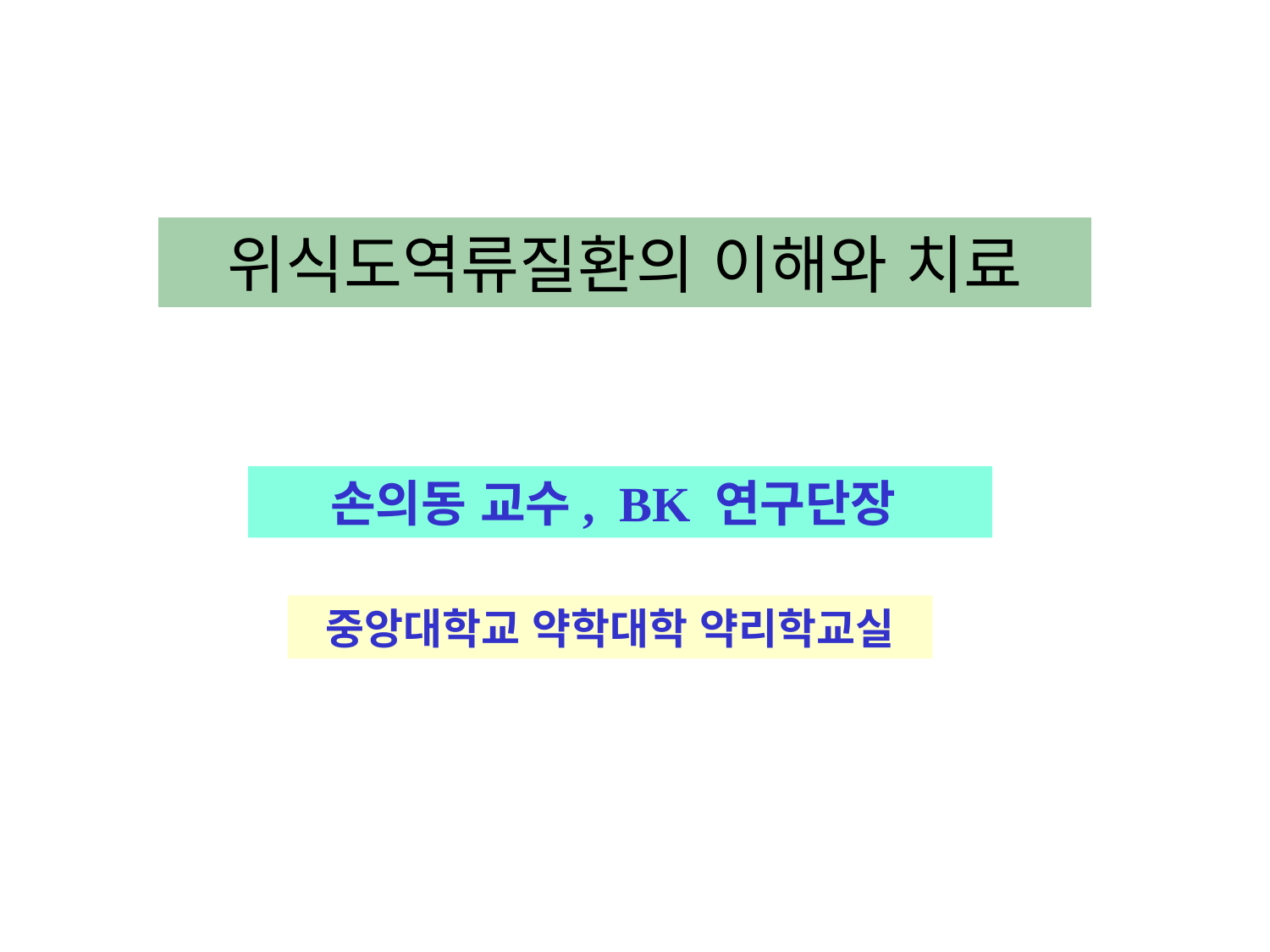

위식도역류질환의 이해와 치료
손의동 교수,  BK 연구단장
중앙대학교 약학대학 약리학교실